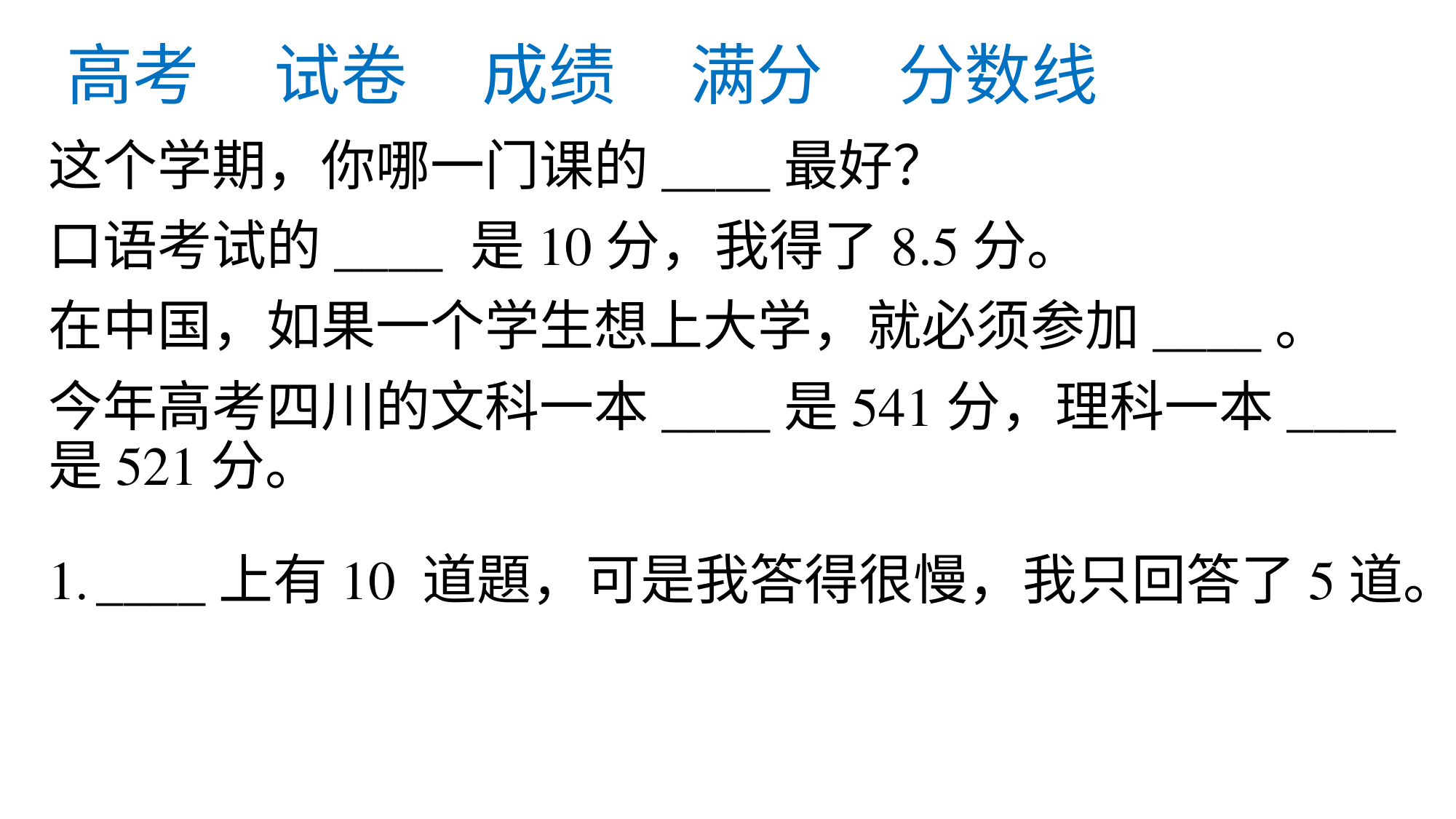

# 高考     试卷     成绩     满分     分数线
这个学期，你哪一门课的____最好？
口语考试的____ 是10分，我得了8.5分。
在中国，如果一个学生想上大学，就必须参加____。
今年高考四川的文科一本____是541分，理科一本____是521分。
____上有10 道題，可是我答得很慢，我只回答了5道。